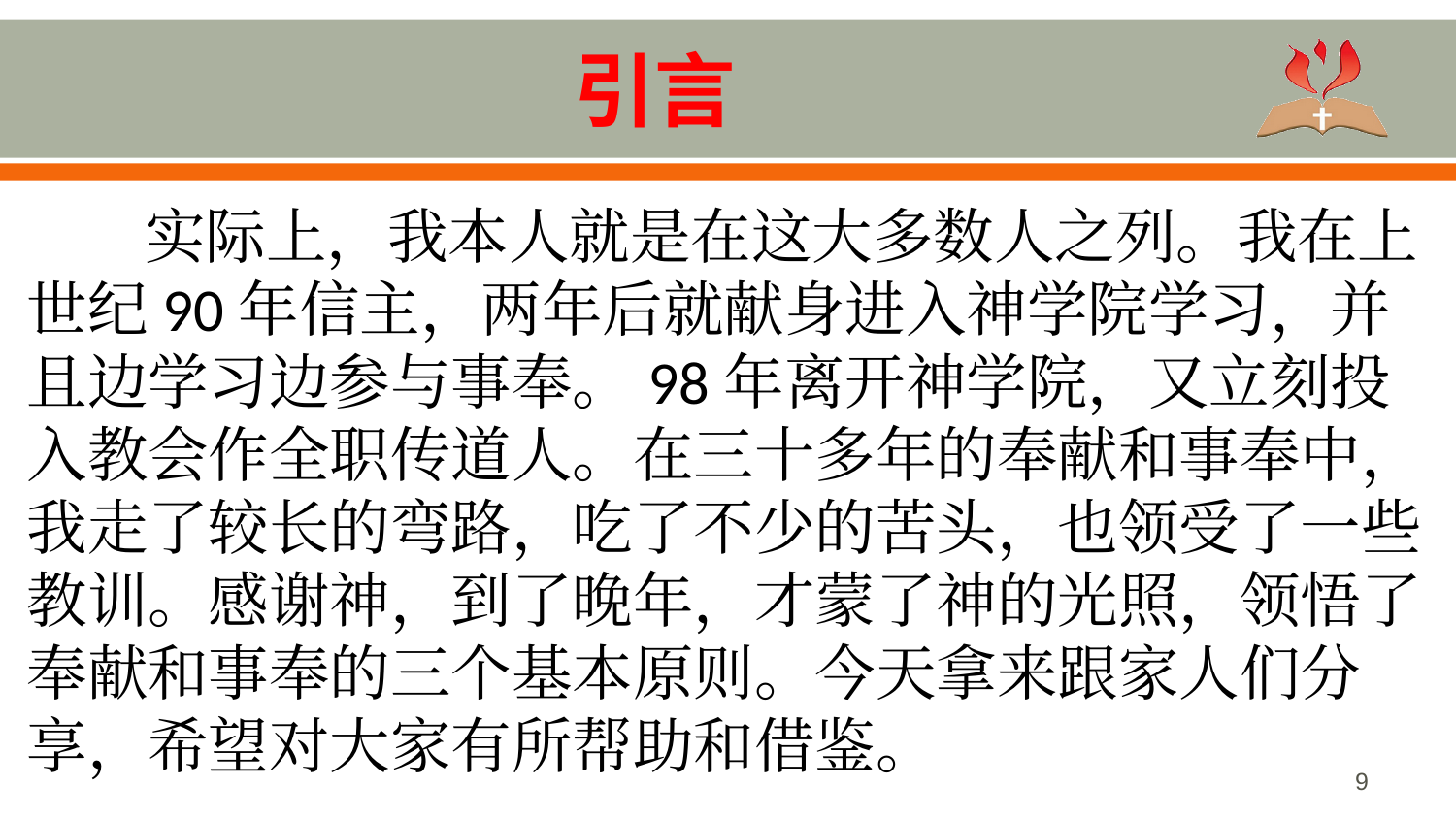

# 引言
实际上，我本人就是在这大多数人之列。我在上世纪90年信主，两年后就献身进入神学院学习，并且边学习边参与事奉。98年离开神学院，又立刻投入教会作全职传道人。在三十多年的奉献和事奉中，我走了较长的弯路，吃了不少的苦头，也领受了一些教训。感谢神，到了晚年，才蒙了神的光照，领悟了奉献和事奉的三个基本原则。今天拿来跟家人们分享，希望对大家有所帮助和借鉴。

9